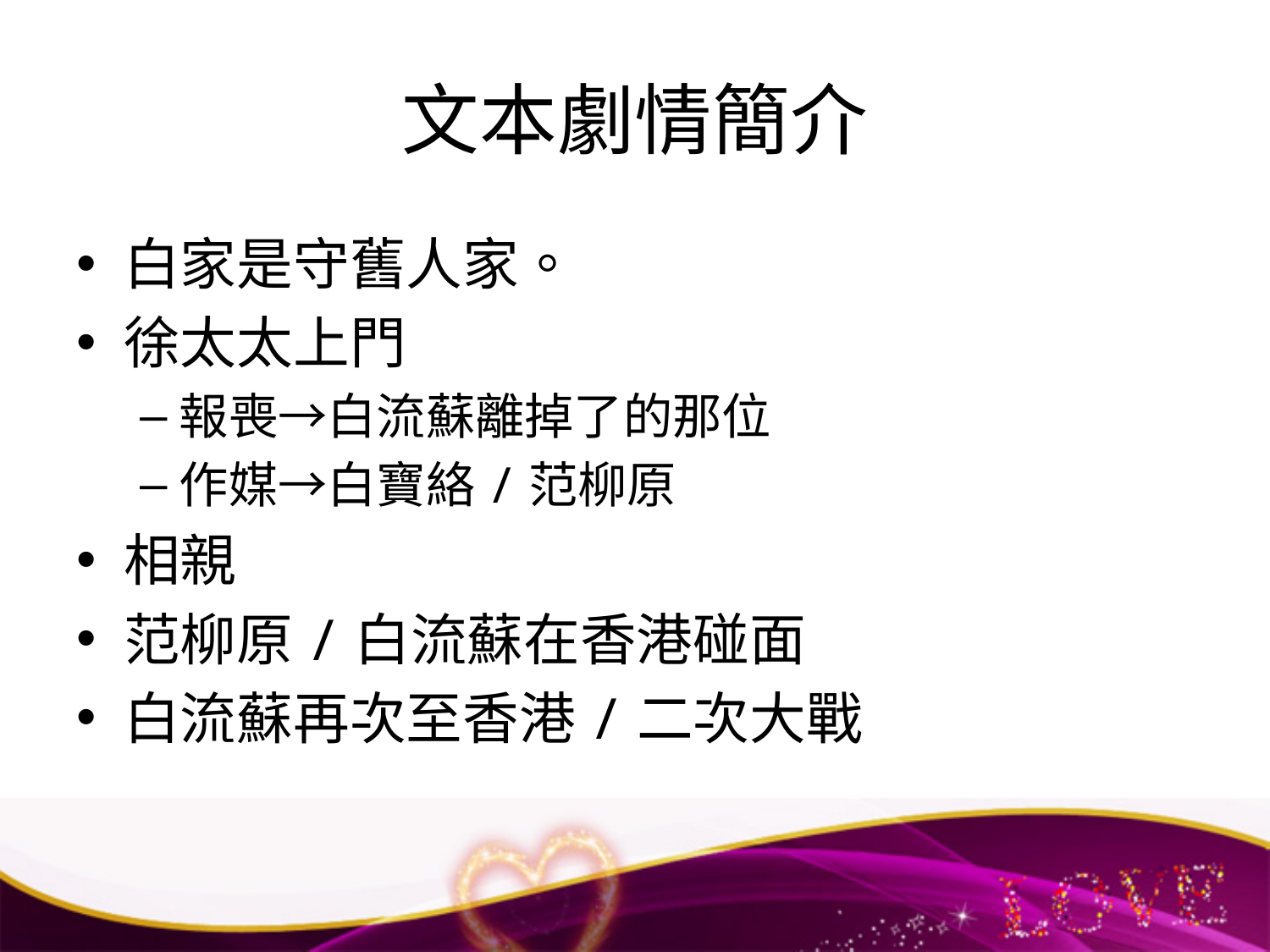

# 文本劇情簡介
白家是守舊人家。
徐太太上門
報喪→白流蘇離掉了的那位
作媒→白寶絡/范柳原
相親
范柳原/白流蘇在香港碰面
白流蘇再次至香港/二次大戰